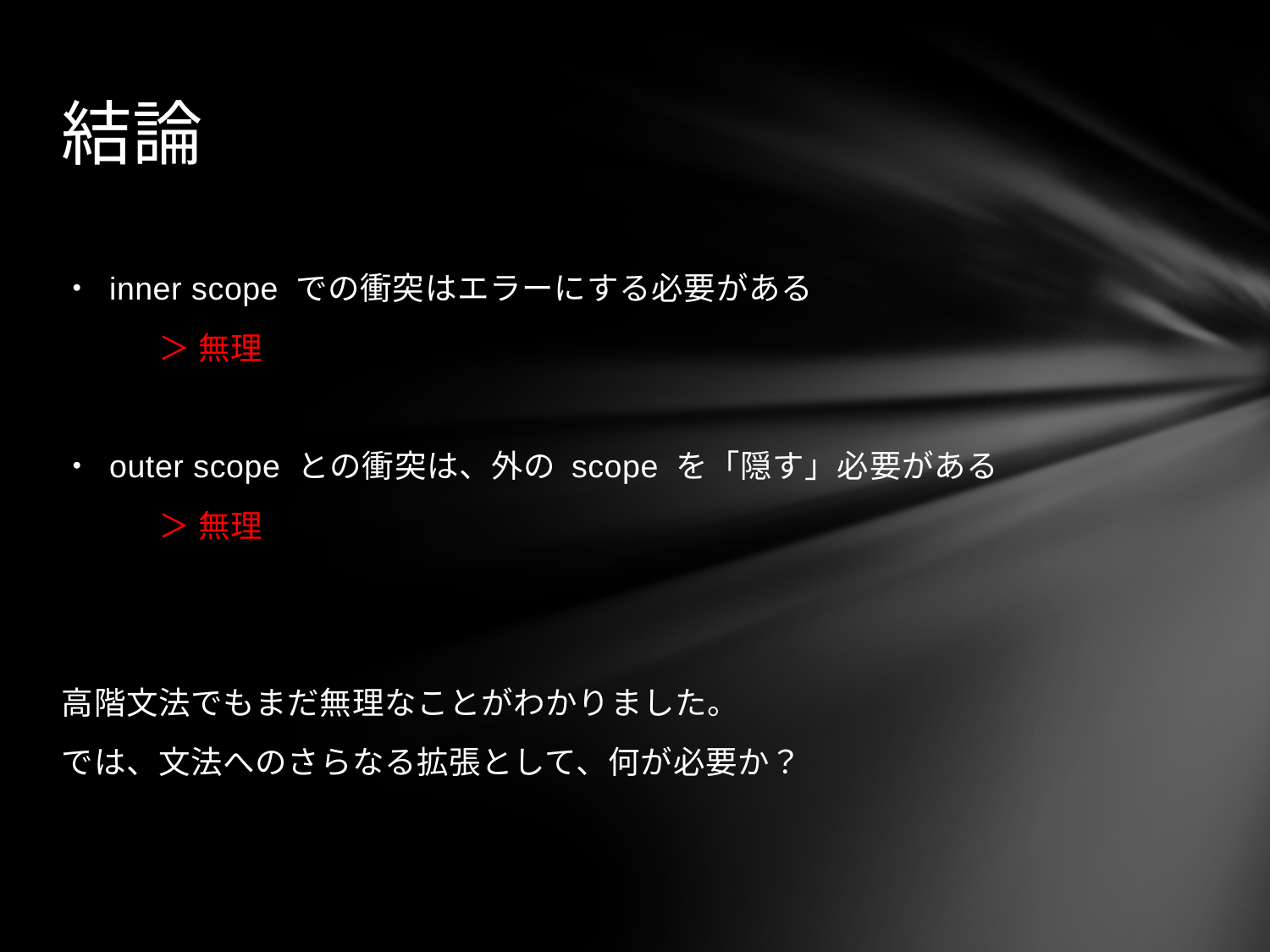

# 結論

・ inner scope での衝突はエラーにする必要がある
　　　＞ 無理

・ outer scope との衝突は、外の scope を「隠す」必要がある
　　　＞ 無理

高階文法でもまだ無理なことがわかりました。
では、文法へのさらなる拡張として、何が必要か？